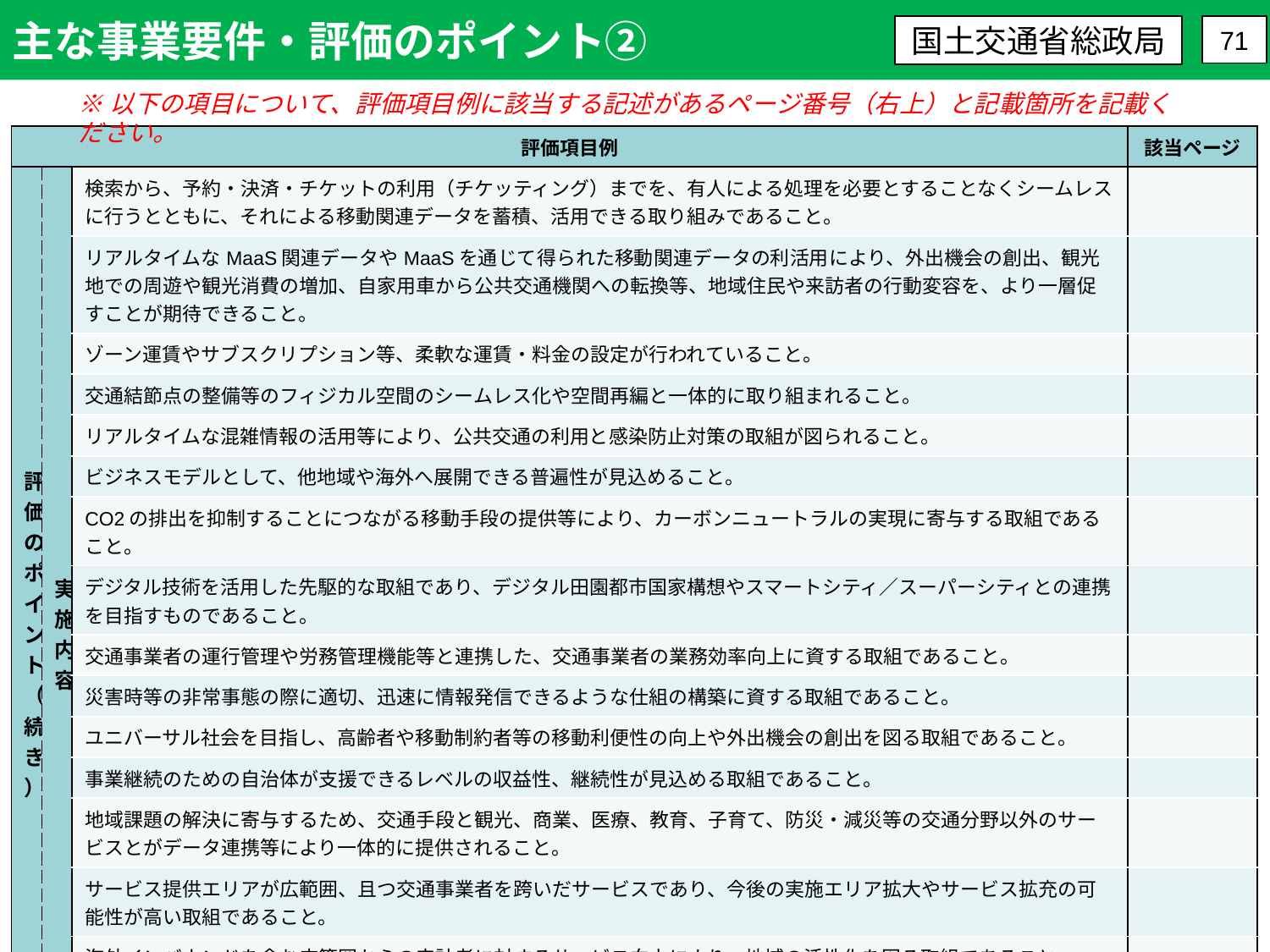

主な事業要件・評価のポイント②
国土交通省総政局
71
※以下の項目について、評価項目例に該当する記述があるページ番号（右上）と記載箇所を記載ください。
| 評価項目例 |  |  | 該当ページ |
| --- | --- | --- | --- |
| 評価のポイント（続き） | 実施内容 | 検索から、予約・決済・チケットの利用（チケッティング）までを、有人による処理を必要とすることなくシームレスに行うとともに、それによる移動関連データを蓄積、活用できる取り組みであること。 |  |
|  |  | リアルタイムなMaaS関連データやMaaSを通じて得られた移動関連データの利活用により、外出機会の創出、観光地での周遊や観光消費の増加、自家用車から公共交通機関への転換等、地域住民や来訪者の行動変容を、より一層促すことが期待できること。 |  |
|  |  | ゾーン運賃やサブスクリプション等、柔軟な運賃・料金の設定が行われていること。 |  |
|  |  | 交通結節点の整備等のフィジカル空間のシームレス化や空間再編と一体的に取り組まれること。 |  |
|  |  | リアルタイムな混雑情報の活用等により、公共交通の利用と感染防止対策の取組が図られること。 |  |
|  |  | ビジネスモデルとして、他地域や海外へ展開できる普遍性が見込めること。 |  |
|  |  | CO2の排出を抑制することにつながる移動手段の提供等により、カーボンニュートラルの実現に寄与する取組であること。 |  |
|  |  | デジタル技術を活用した先駆的な取組であり、デジタル田園都市国家構想やスマートシティ／スーパーシティとの連携を目指すものであること。 |  |
|  |  | 交通事業者の運行管理や労務管理機能等と連携した、交通事業者の業務効率向上に資する取組であること。 |  |
|  |  | 災害時等の非常事態の際に適切、迅速に情報発信できるような仕組の構築に資する取組であること。 |  |
|  |  | ユニバーサル社会を目指し、高齢者や移動制約者等の移動利便性の向上や外出機会の創出を図る取組であること。 |  |
|  |  | 事業継続のための自治体が支援できるレベルの収益性、継続性が見込める取組であること。 |  |
|  |  | 地域課題の解決に寄与するため、交通手段と観光、商業、医療、教育、子育て、防災・減災等の交通分野以外のサービスとがデータ連携等により一体的に提供されること。 |  |
|  |  | サービス提供エリアが広範囲、且つ交通事業者を跨いだサービスであり、今後の実施エリア拡大やサービス拡充の可能性が高い取組であること。 |  |
|  |  | 海外インバウンドを含む広範囲からの来訪者に対するサービス向上により、地域の活性化を図る取組であること。 |  |
|  |  | マイナンバーカードの普及促進に資する取組であること。 |  |
|  |  | 二地域居住の推進など、地域の活性化に資する関係人口の創出・拡大につながる取組であること。 |  |
|  |  | 自動運転の導入など、公共交通における人材不足解決や交通手段の確保に資する取組であること。 |  |